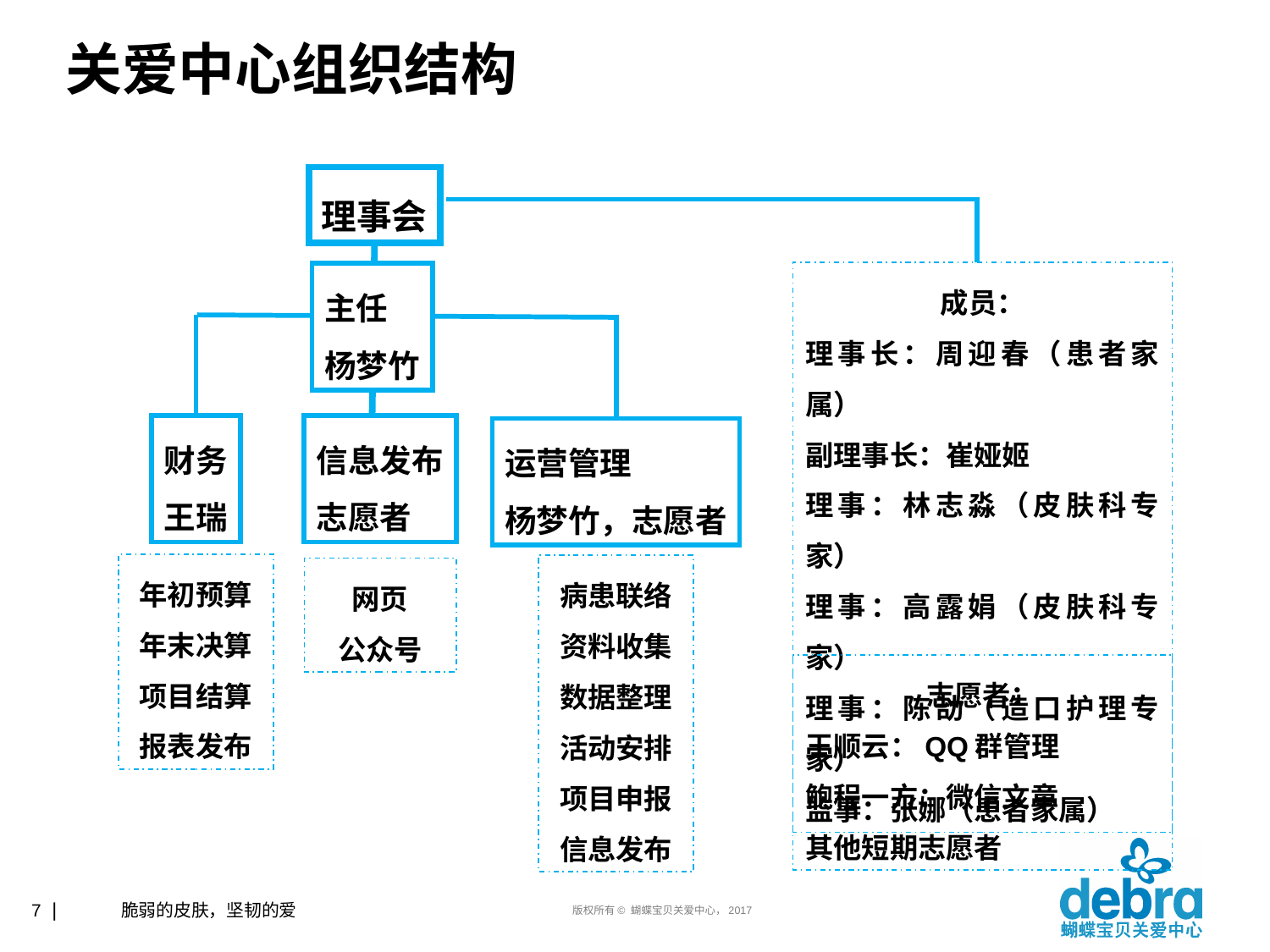

# 关爱中心组织结构
理事会
成员：
理事长：周迎春（患者家属）
副理事长：崔娅姬
理事：林志淼（皮肤科专家）
理事：高露娟（皮肤科专家）
理事：陈劼（造口护理专家）
监事：张娜（患者家属）
主任
杨梦竹
财务
王瑞
信息发布
志愿者
运营管理
杨梦竹，志愿者
年初预算
年末决算
项目结算
报表发布
病患联络
资料收集
数据整理
活动安排
项目申报
信息发布
网页
公众号
志愿者：
王顺云：QQ群管理
鲍程一方：微信文章
其他短期志愿者